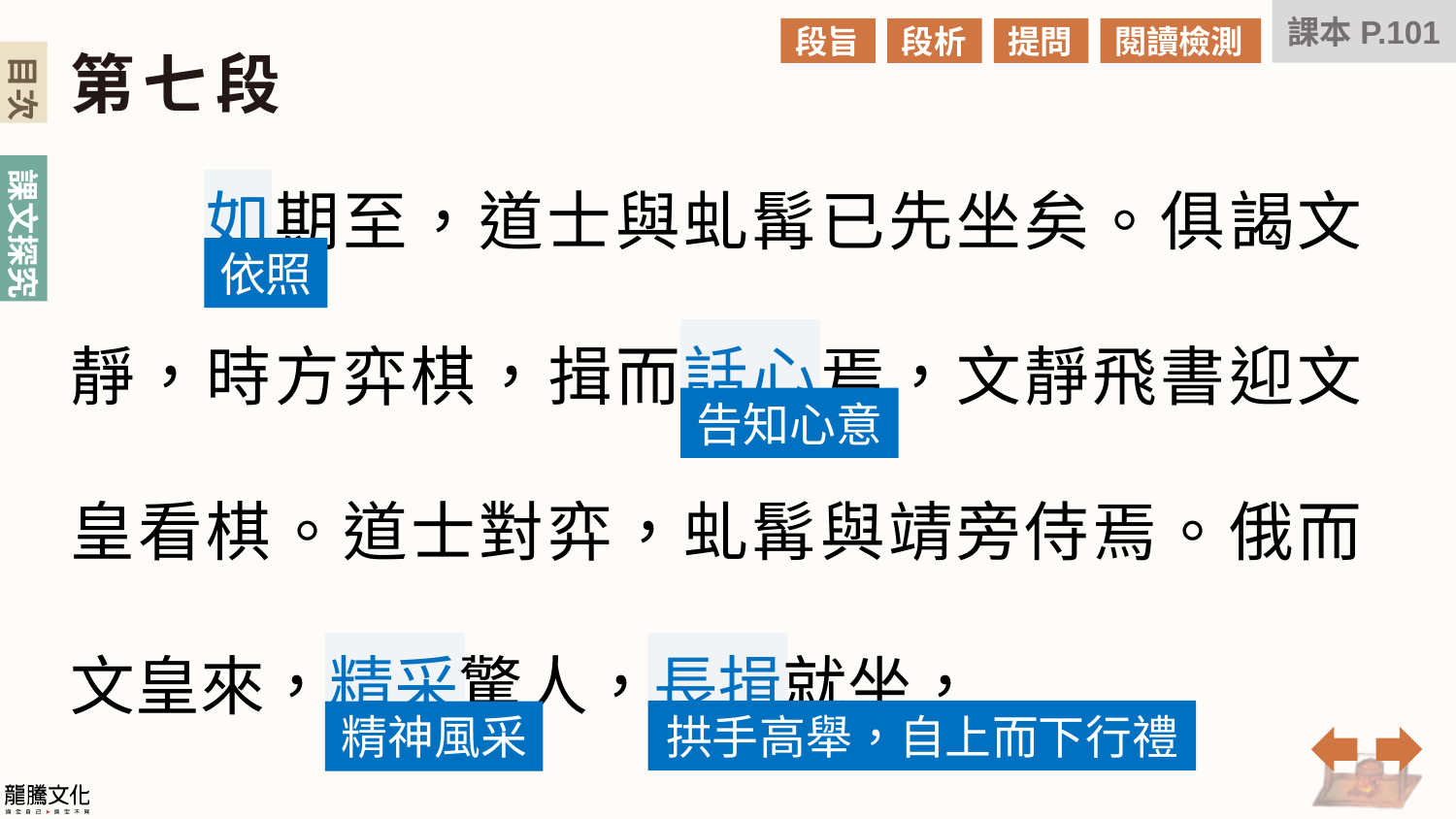

課本P.101
段旨
段析
提問
閱讀檢測
第七段
　　如期至，道士與虬髯已先坐矣。俱謁文靜，時方弈棋，揖而話心焉，文靜飛書迎文皇看棋。道士對弈，虬髯與靖旁侍焉。俄而文皇來，精采驚人，長揖就坐，

依照

告知心意

拱手高舉，自上而下行禮
精神風采